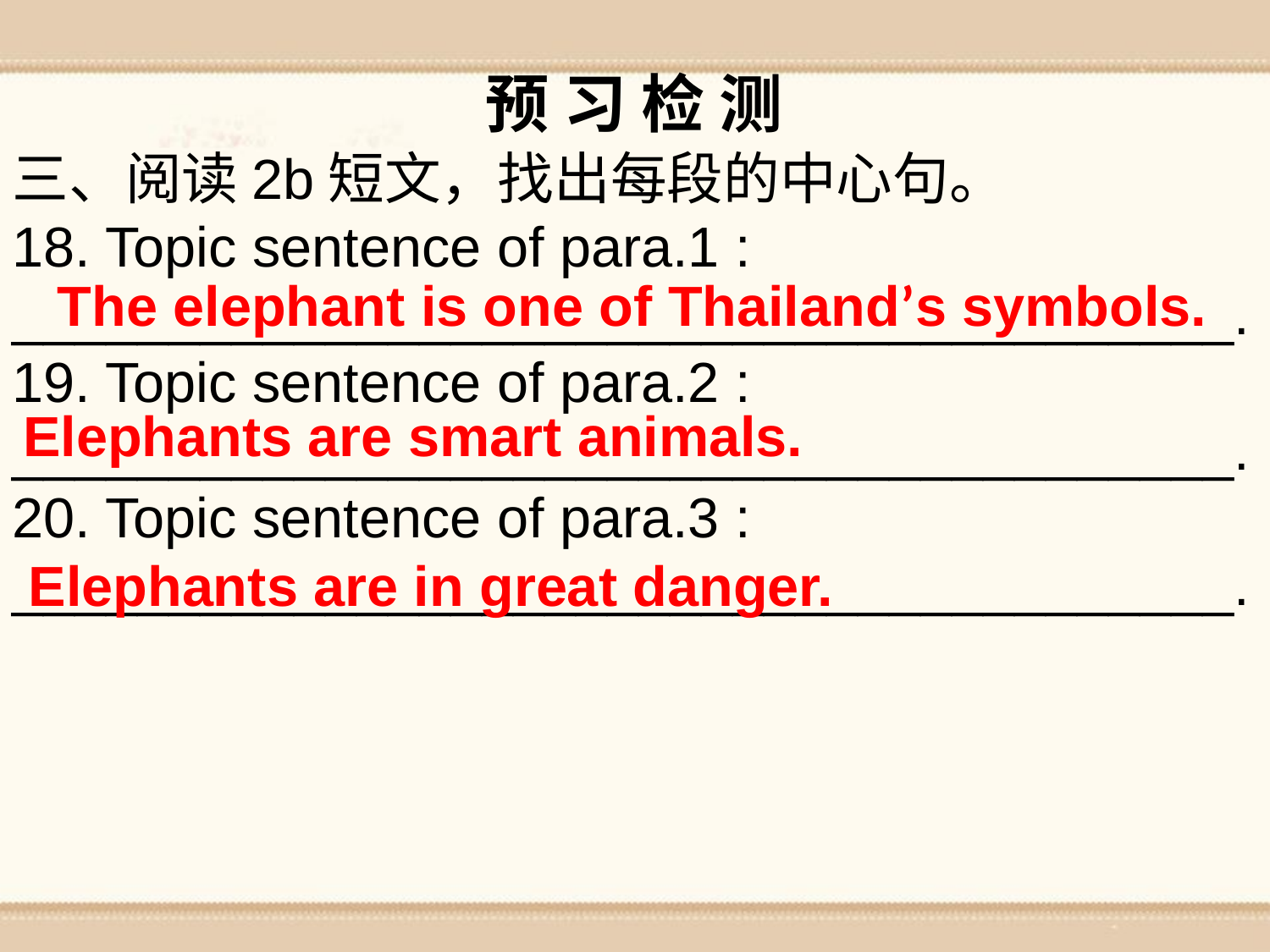

预 习 检 测
三、阅读2b短文，找出每段的中心句。
18. Topic sentence of para.1 : _______________________________________.
19. Topic sentence of para.2 : _______________________________________.
20. Topic sentence of para.3 : _______________________________________.
The elephant is one of Thailand’s symbols.
Elephants are smart animals.
Elephants are in great danger.